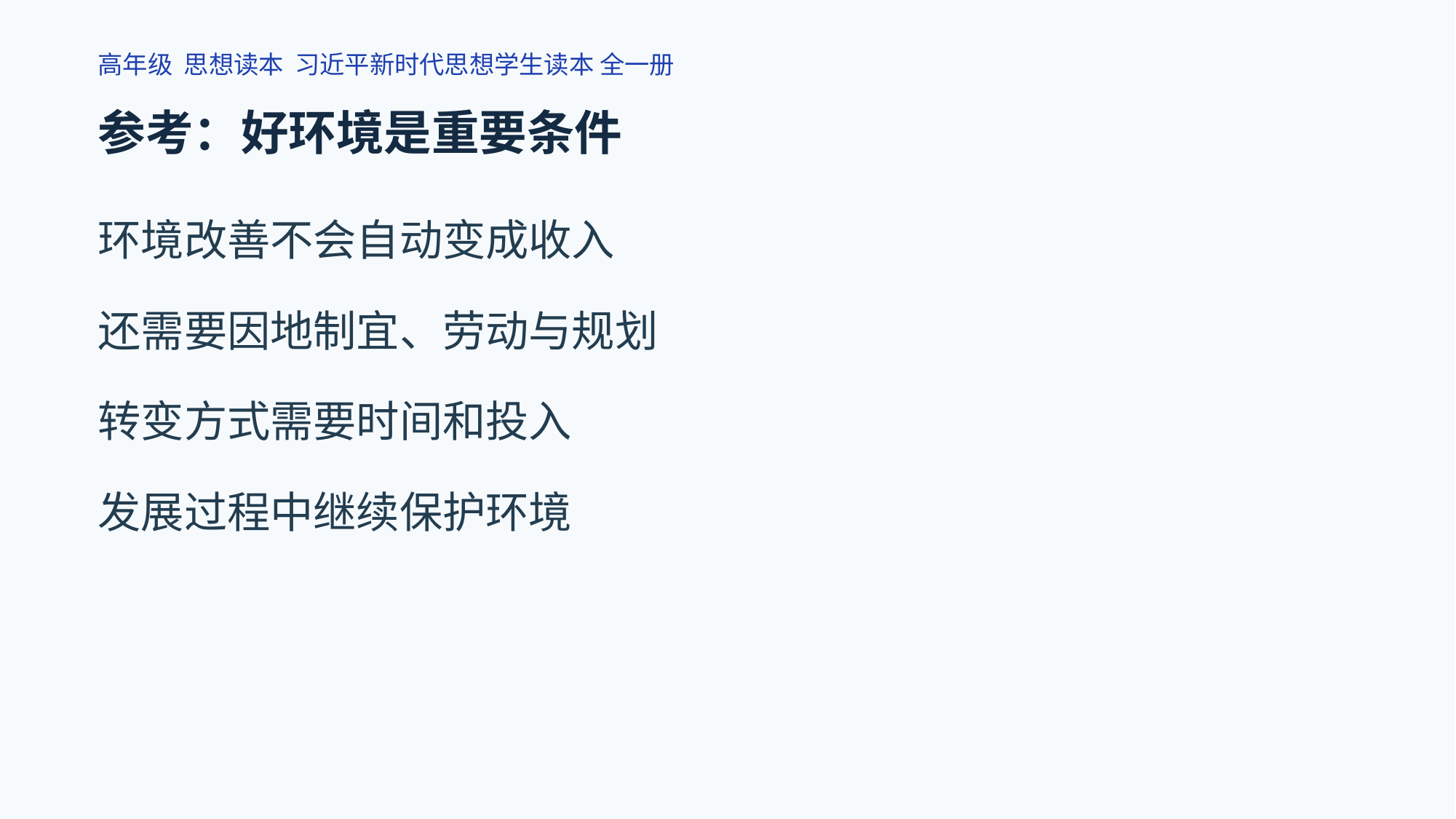

高年级  思想读本  习近平新时代思想学生读本 全一册
参考：好环境是重要条件
环境改善不会自动变成收入
还需要因地制宜、劳动与规划
转变方式需要时间和投入
发展过程中继续保护环境